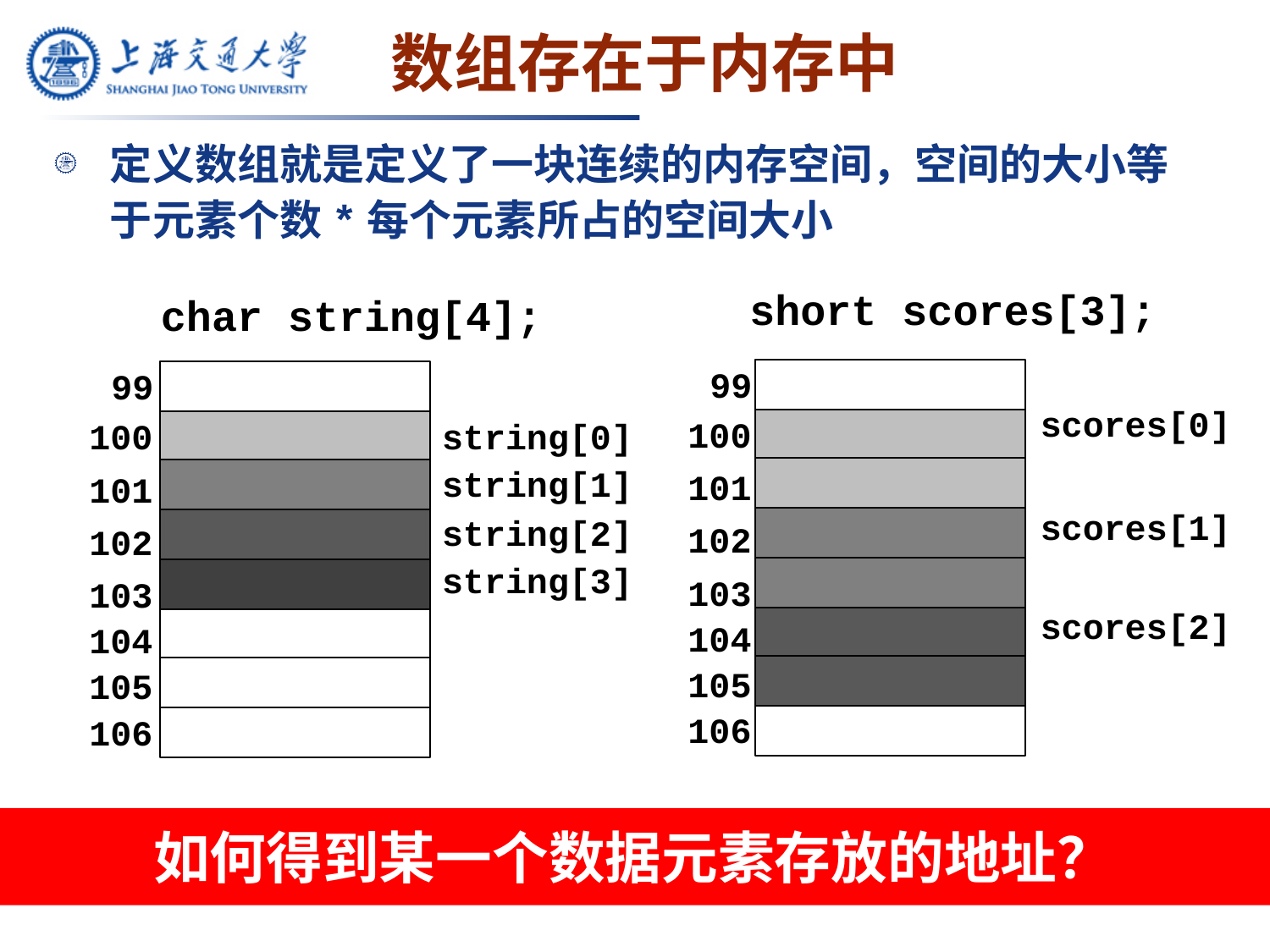

# 数组存在于内存中
定义数组就是定义了一块连续的内存空间，空间的大小等于元素个数*每个元素所占的空间大小
short scores[3];

scores[0]

scores[1]

scores[2]

99
100
101
102
103
104
105
106
char string[4];
99

string[0]
100

string[1]

101
string[2]

102
string[3]

103

104

105
106

如何得到某一个数据元素存放的地址？